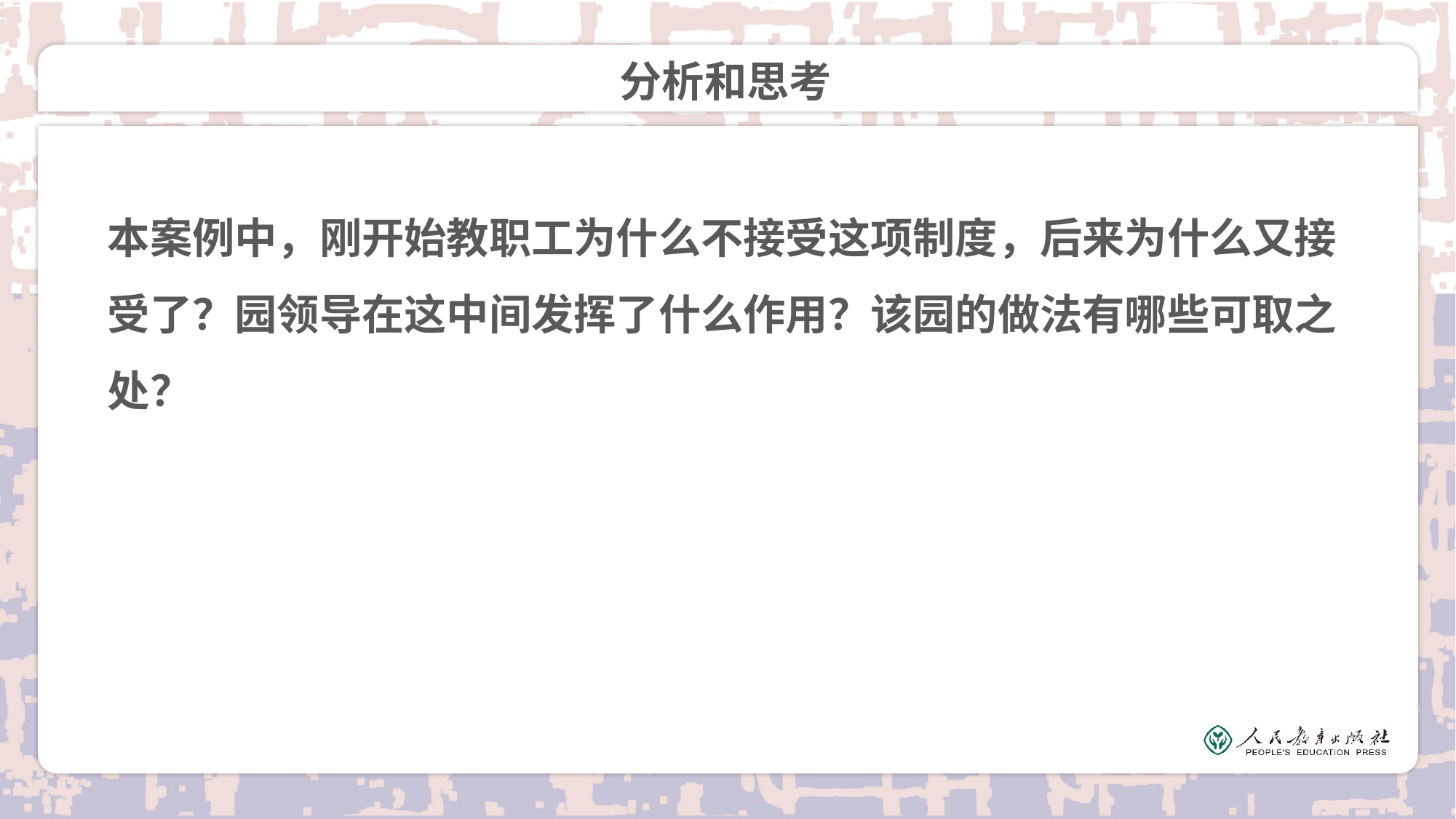

# 分析和思考
本案例中，刚开始教职工为什么不接受这项制度，后来为什么又接受了？园领导在这中间发挥了什么作用？该园的做法有哪些可取之处？